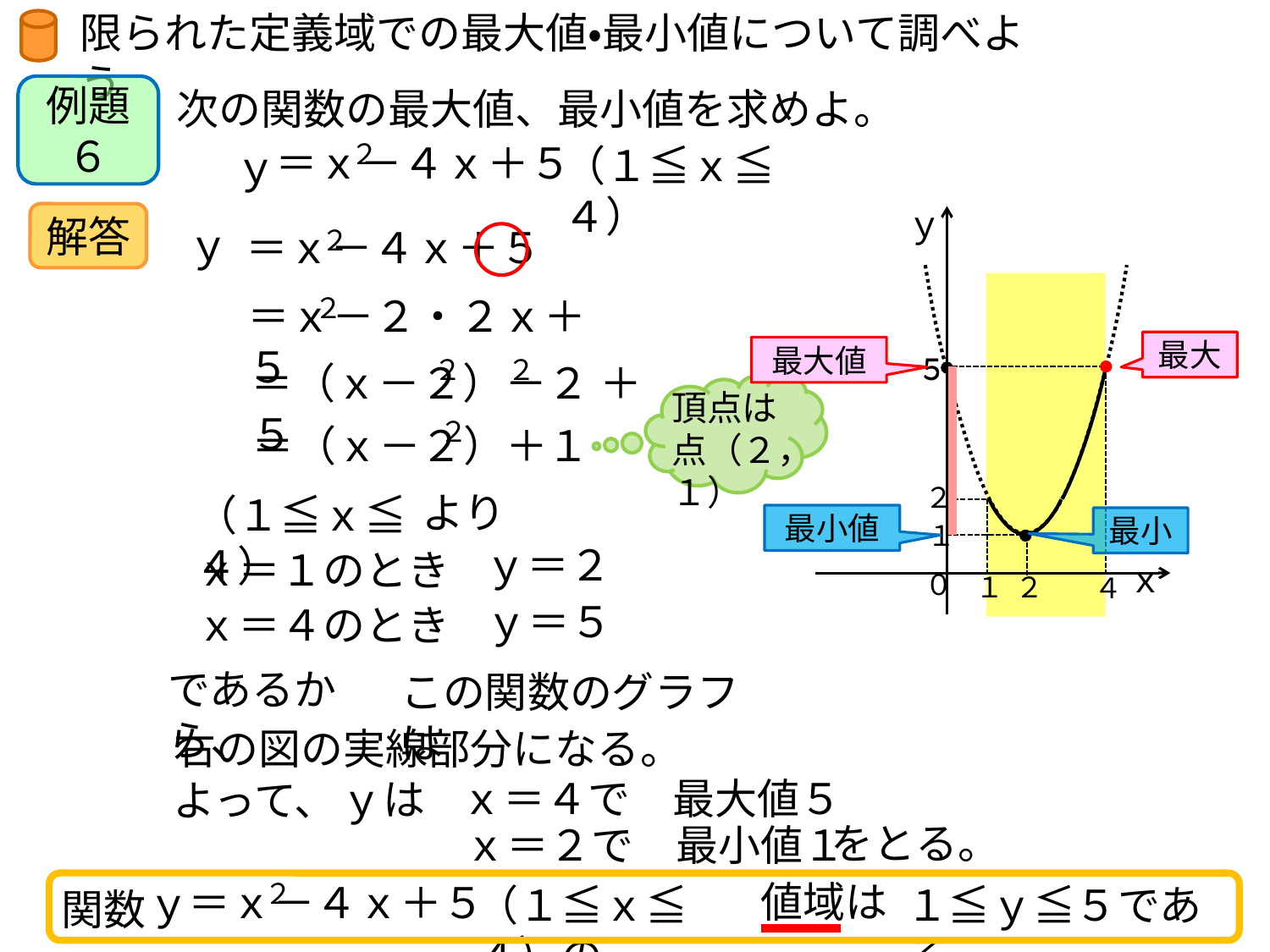

限られた定義域での最大値・最小値について調べよう

例題６
次の関数の最大値、最小値を求めよ。
＝ｘ－４ｘ＋５
２
ｙ
（１≦ｘ≦４）
ｙ
ｘ
０
解答
ｙ
＝ｘ－４ｘ＋５
２

＝ｘ－２・２ｘ＋５
２
最大
最大値
５
２
２
＝（ｘ－２）－２ ＋５
５

頂点は
点（２，１）
２
＝（ｘ－２）＋１
２
より
（１≦ｘ≦４）
最小値
最小
１
２

ｙ＝２
ｘ＝１のとき
１
４
ｙ＝５
ｘ＝４のとき
であるから、
この関数のグラフは
右の図の実線部分になる。
ｘ＝４で　最大値５
ｙは
よって、
をとる。
ｘ＝２で　最小値１
値域は
＝ｘ－４ｘ＋５
２
ｙ
（１≦ｘ≦４）の
関数
１≦ｙ≦５である。